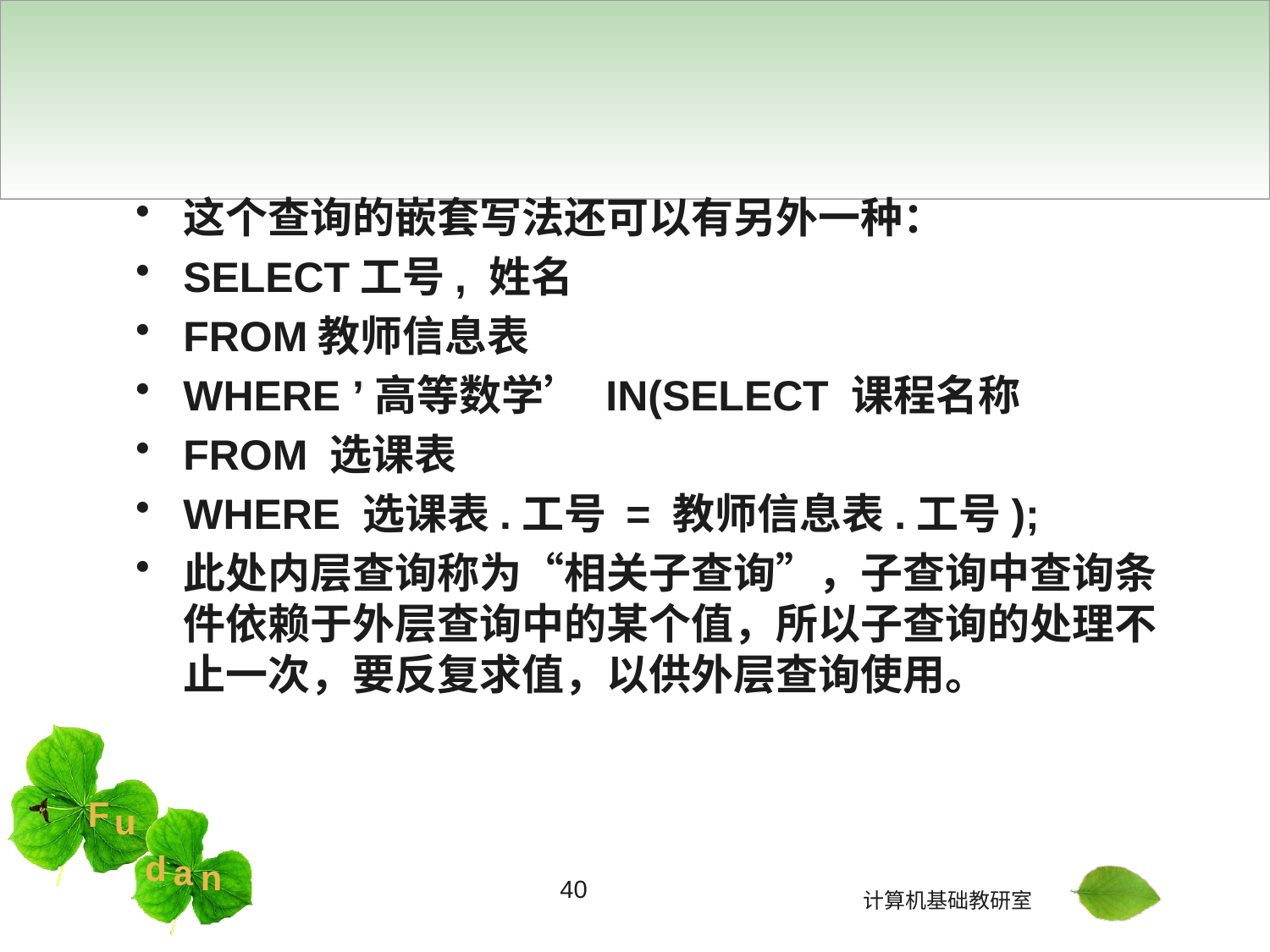

#
这个查询的嵌套写法还可以有另外一种：
SELECT工号, 姓名
FROM教师信息表
WHERE ’高等数学’ IN(SELECT 课程名称
FROM 选课表
WHERE 选课表.工号 = 教师信息表.工号);
此处内层查询称为“相关子查询”，子查询中查询条件依赖于外层查询中的某个值，所以子查询的处理不止一次，要反复求值，以供外层查询使用。

40